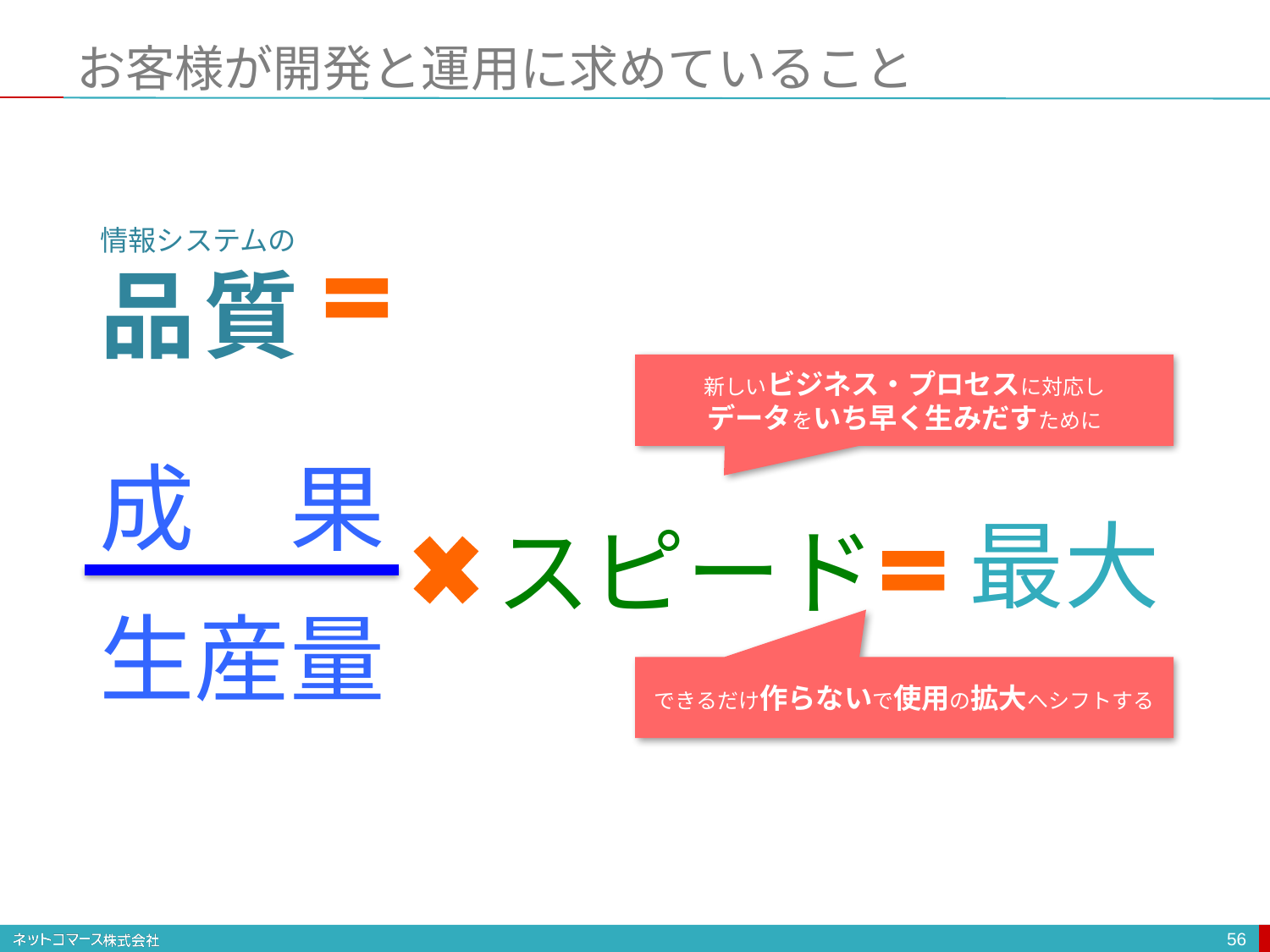

# お客様が開発と運用に求めていること
情報システムの
品 質

新しいビジネス・プロセスに対応し
データをいち早く生みだすために
成　果
最大
スピード

生産量
できるだけ作らないで使用の拡大へシフトする
56